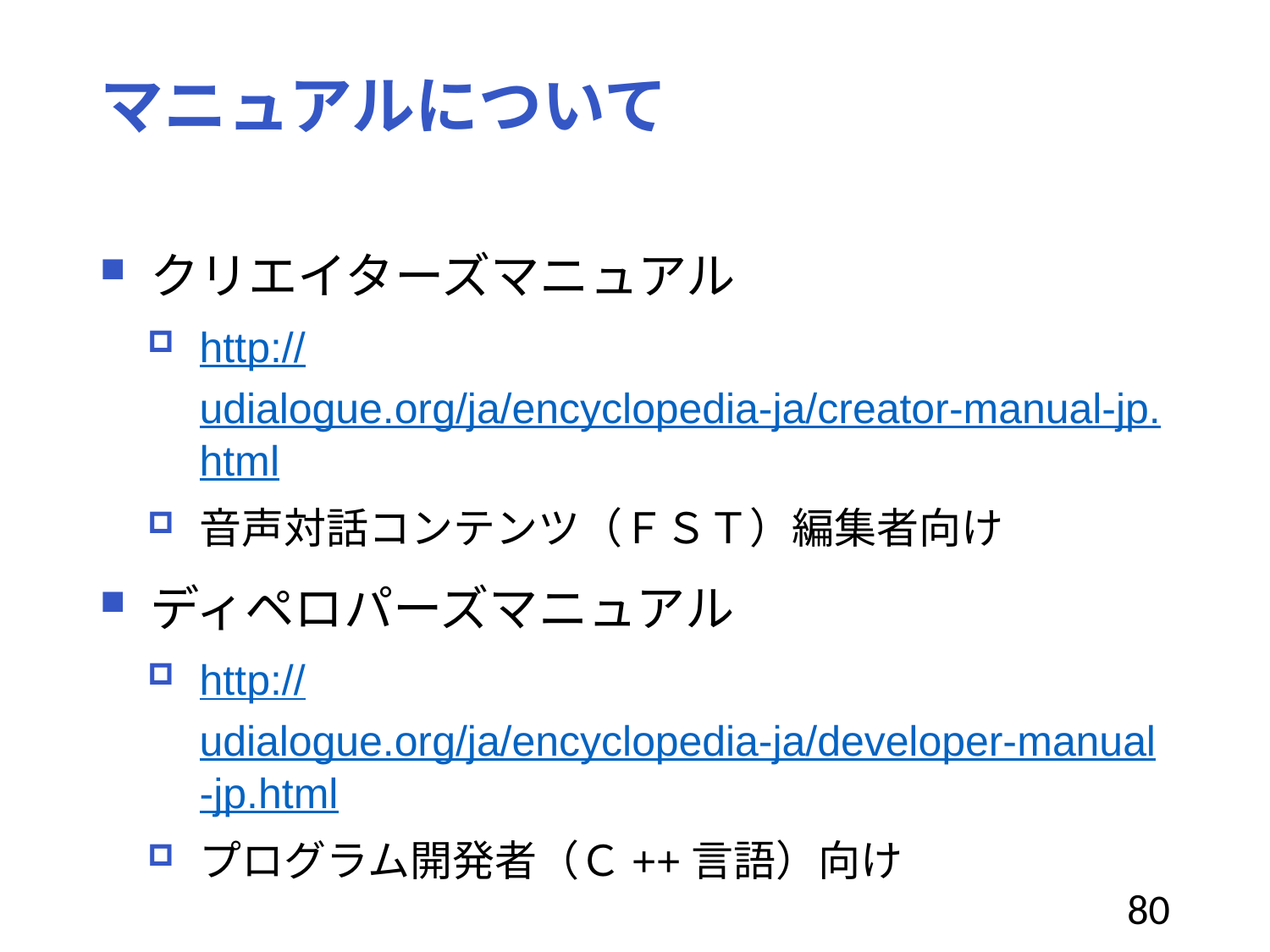

# マニュアルについて
クリエイターズマニュアル
http://udialogue.org/ja/encyclopedia-ja/creator-manual-jp.html
音声対話コンテンツ（ＦＳＴ）編集者向け
ディペロパーズマニュアル
http://udialogue.org/ja/encyclopedia-ja/developer-manual-jp.html
プログラム開発者（Ｃ++言語）向け

80